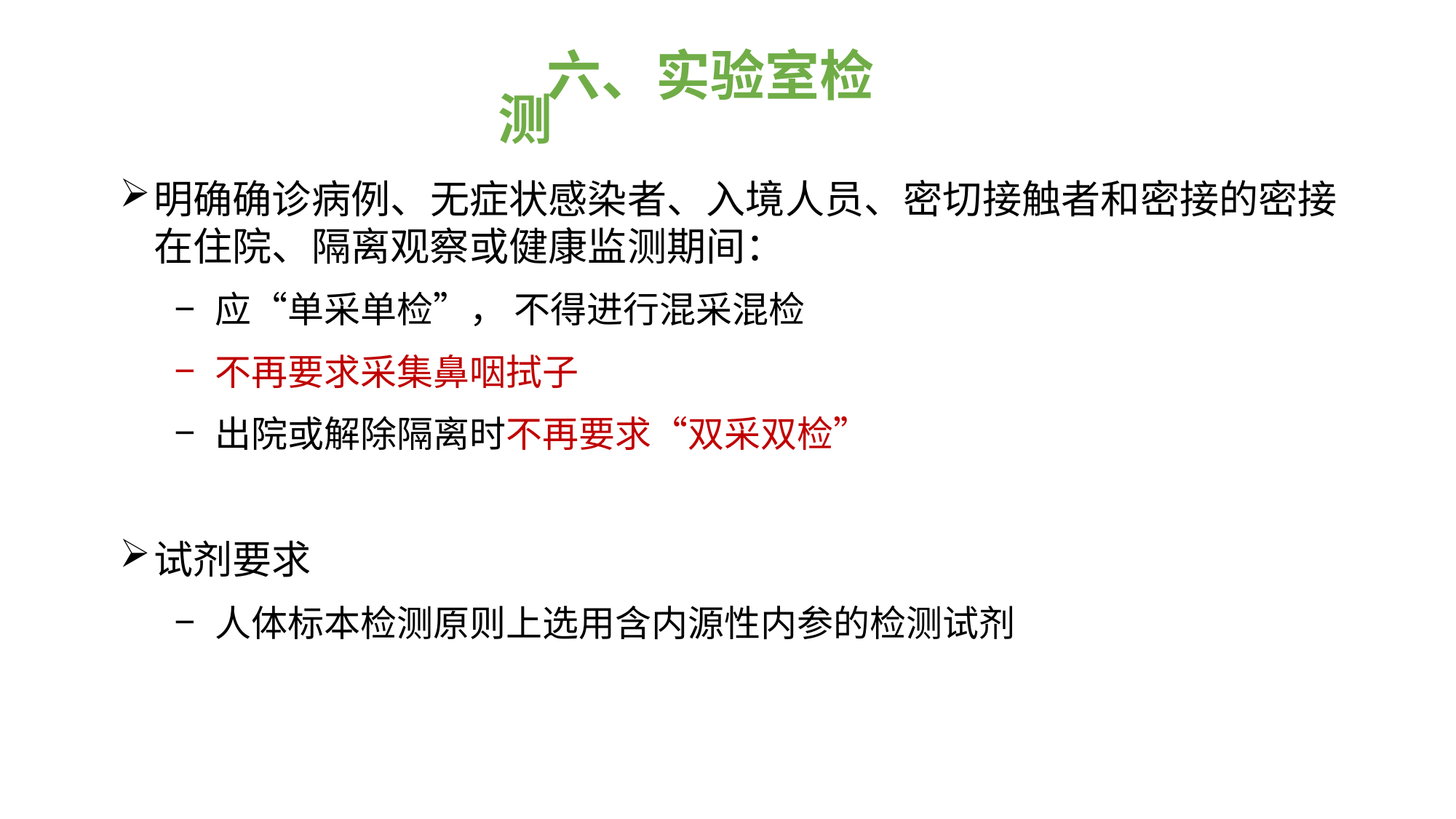

六、实验室检测
明确确诊病例、无症状感染者、入境人员、密切接触者和密接的密接在住院、隔离观察或健康监测期间：
应“单采单检”， 不得进行混采混检
不再要求采集鼻咽拭子
出院或解除隔离时不再要求“双采双检”

试剂要求
人体标本检测原则上选用含内源性内参的检测试剂